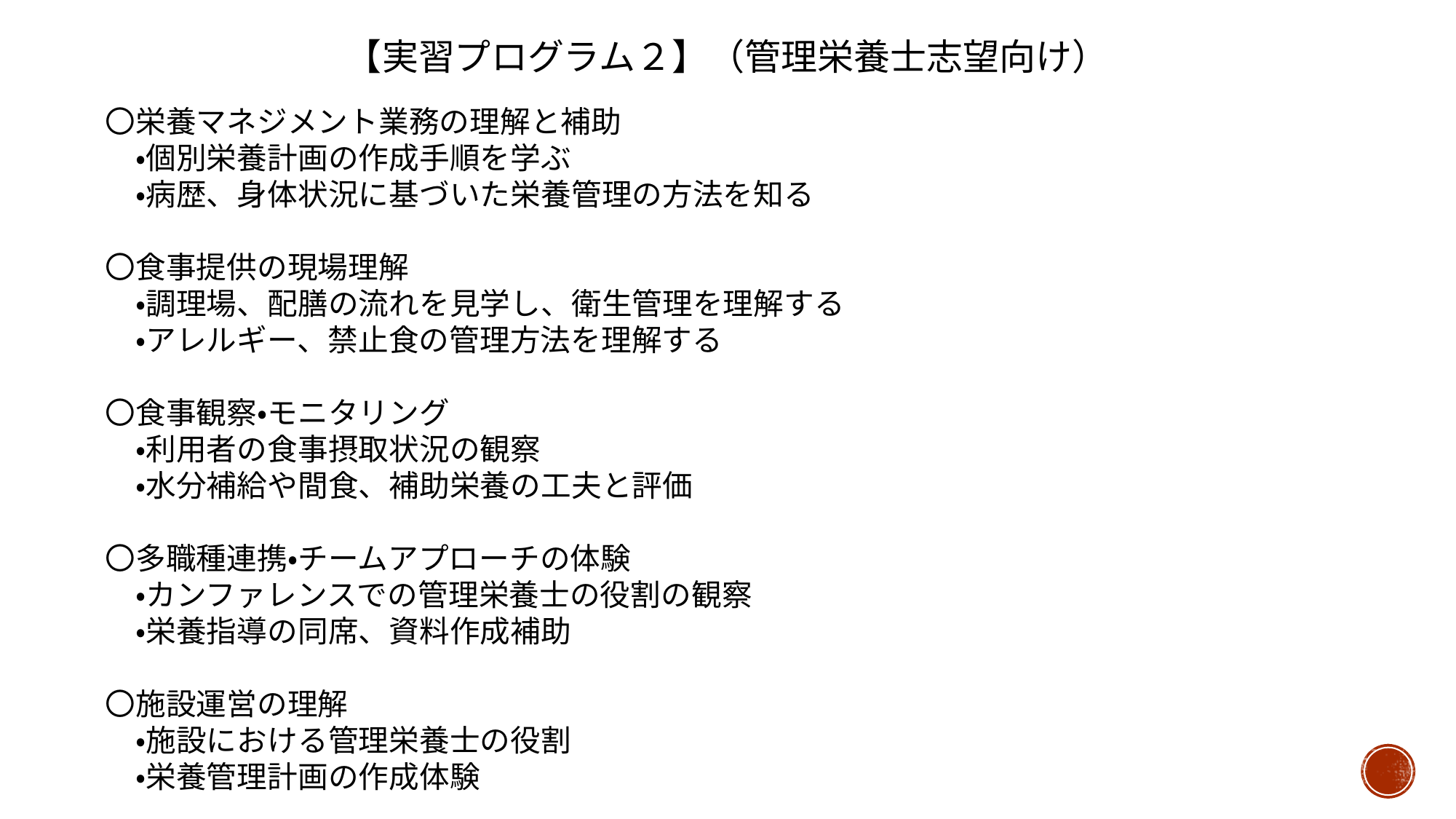

【実習プログラム２】（管理栄養士志望向け）
〇栄養マネジメント業務の理解と補助
　・個別栄養計画の作成手順を学ぶ
　・病歴、身体状況に基づいた栄養管理の方法を知る

〇食事提供の現場理解
　・調理場、配膳の流れを見学し、衛生管理を理解する
　・アレルギー、禁止食の管理方法を理解する

〇食事観察・モニタリング
　・利用者の食事摂取状況の観察
　・水分補給や間食、補助栄養の工夫と評価

〇多職種連携・チームアプローチの体験
　・カンファレンスでの管理栄養士の役割の観察
　・栄養指導の同席、資料作成補助

〇施設運営の理解
　・施設における管理栄養士の役割
　・栄養管理計画の作成体験